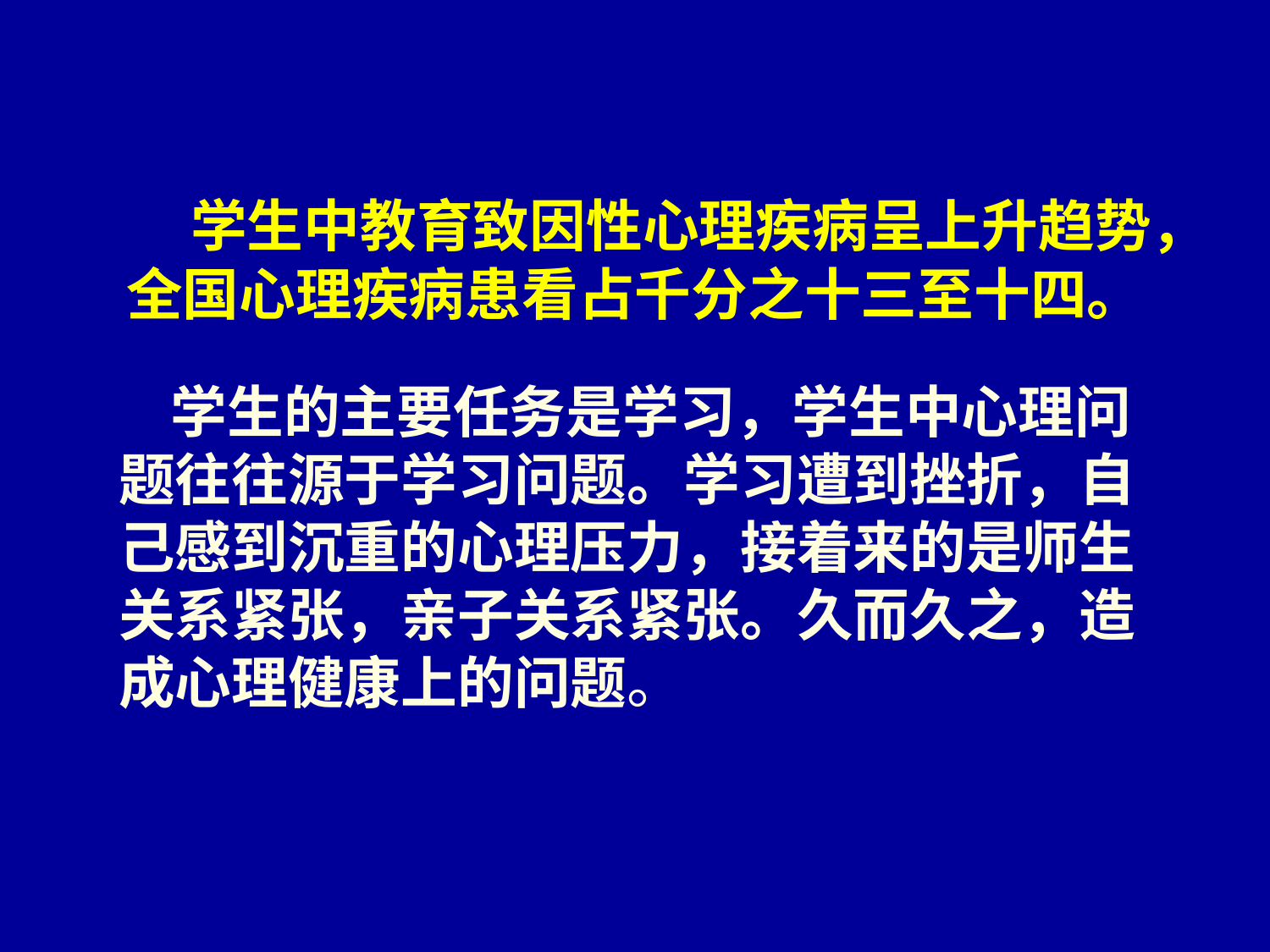

# 学生中教育致因性心理疾病呈上升趋势，全国心理疾病患看占千分之十三至十四。
   学生的主要任务是学习，学生中心理问题往往源于学习问题。学习遭到挫折，自己感到沉重的心理压力，接着来的是师生关系紧张，亲子关系紧张。久而久之，造成心理健康上的问题。